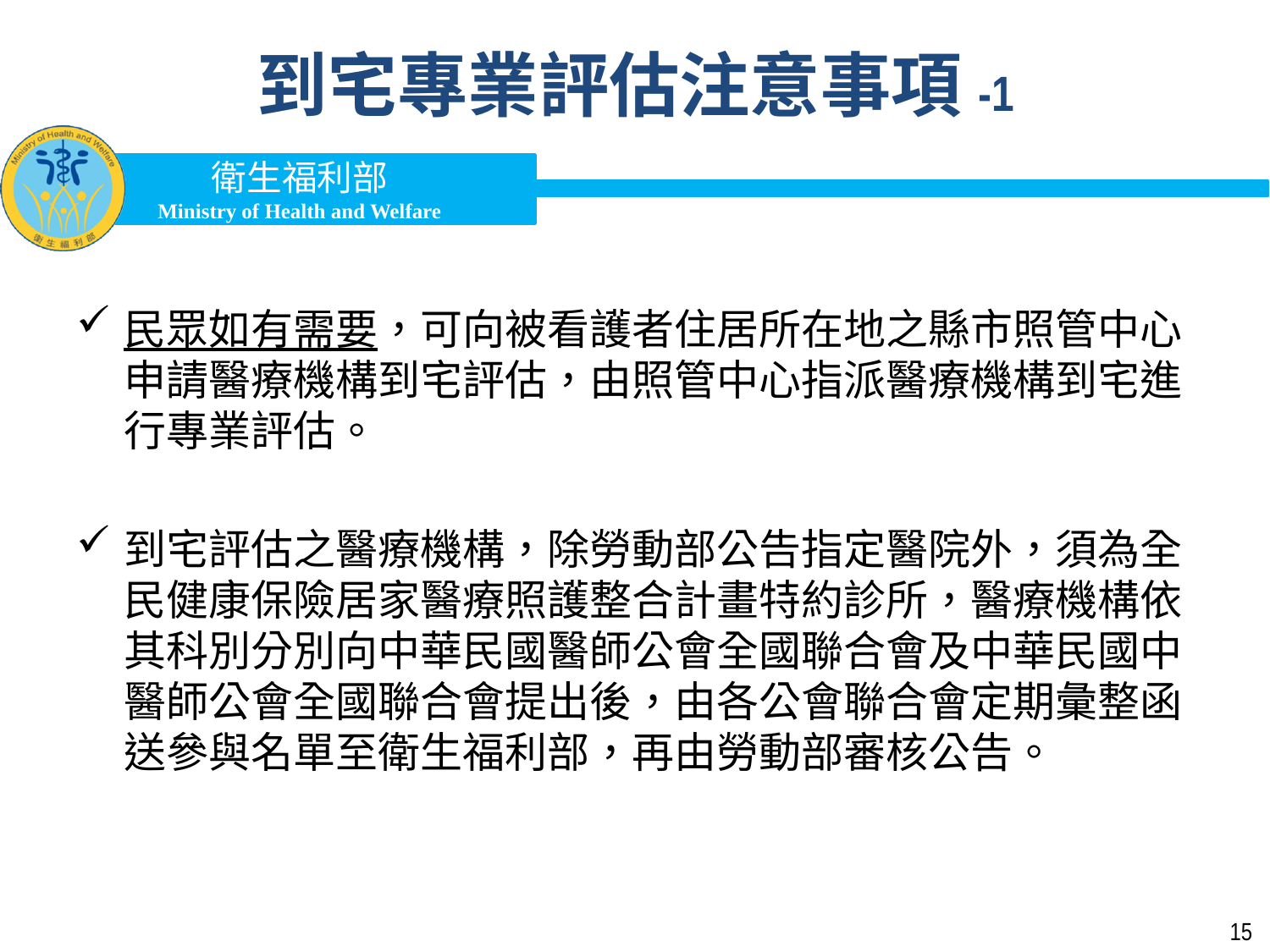

# 到宅專業評估注意事項-1
民眾如有需要，可向被看護者住居所在地之縣市照管中心申請醫療機構到宅評估，由照管中心指派醫療機構到宅進行專業評估。

到宅評估之醫療機構，除勞動部公告指定醫院外，須為全民健康保險居家醫療照護整合計畫特約診所，醫療機構依其科別分別向中華民國醫師公會全國聯合會及中華民國中醫師公會全國聯合會提出後，由各公會聯合會定期彙整函送參與名單至衛生福利部，再由勞動部審核公告。
15